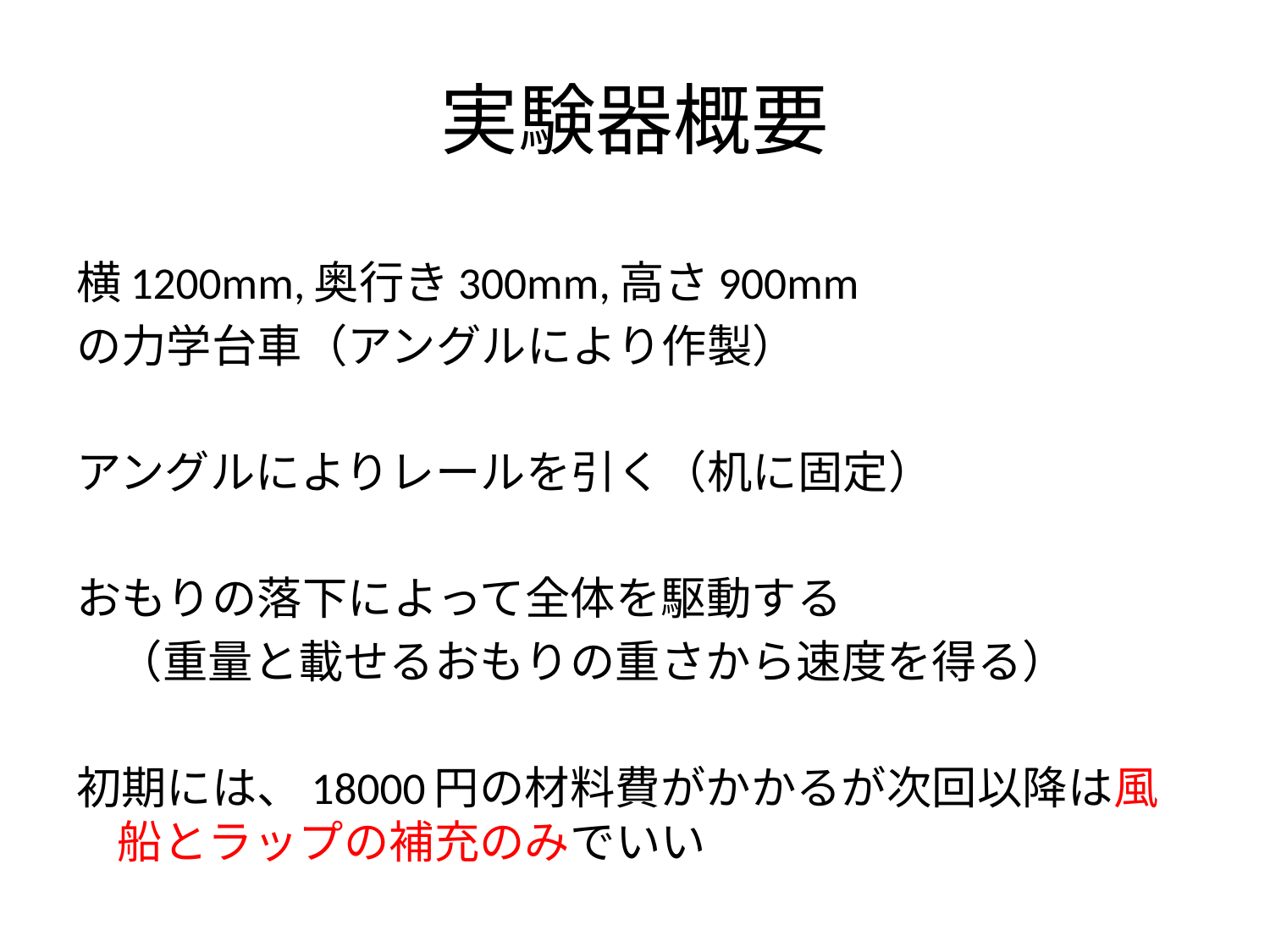

# 実験器概要
横1200mm,奥行き300mm,高さ900mm
の力学台車（アングルにより作製）

アングルによりレールを引く（机に固定）

おもりの落下によって全体を駆動する
	（重量と載せるおもりの重さから速度を得る）

初期には、18000円の材料費がかかるが次回以降は風船とラップの補充のみでいい